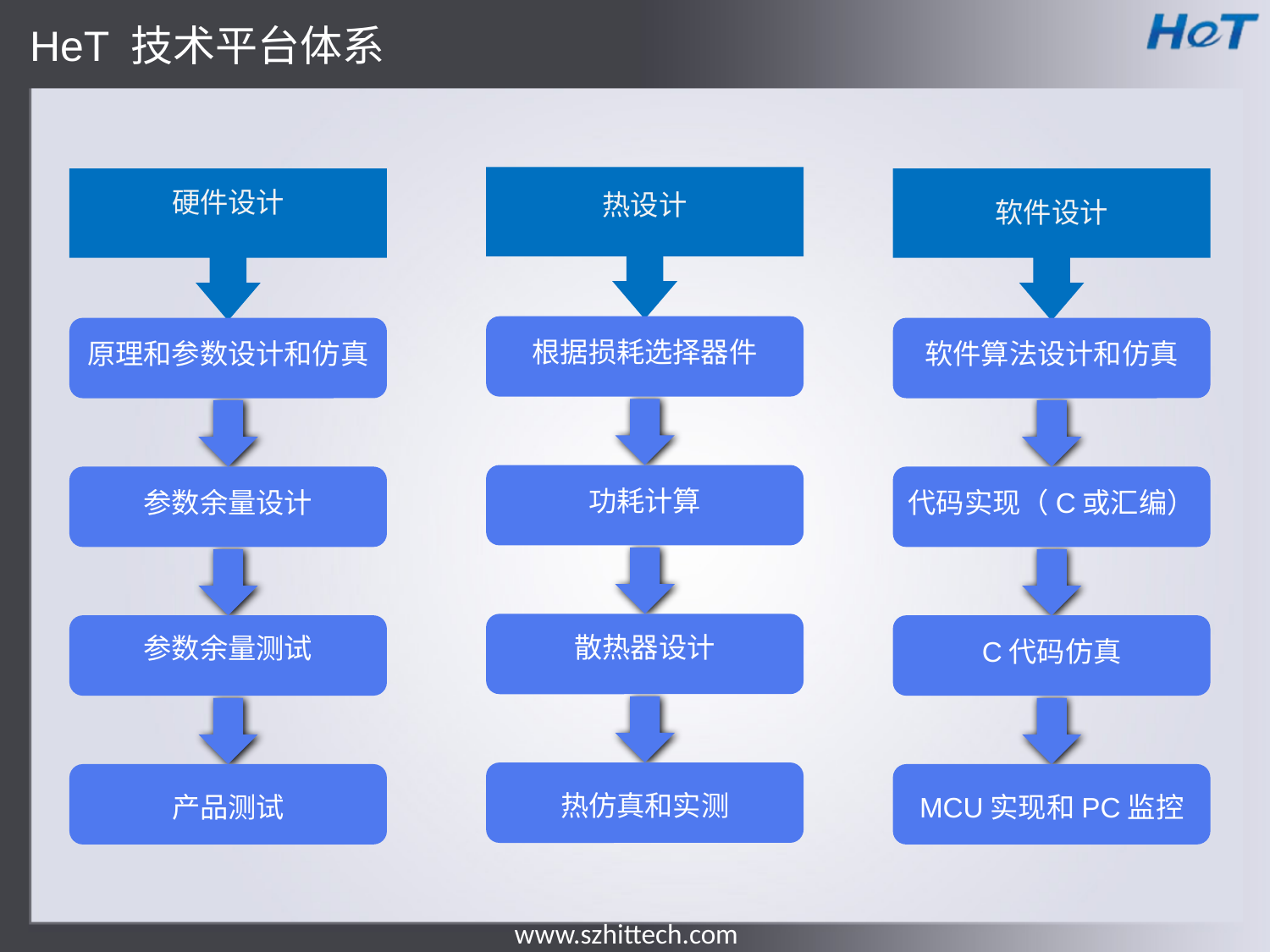

HeT 技术平台体系

硬件设计
热设计
软件设计

根据损耗选择器件

原理和参数设计和仿真

软件算法设计和仿真

功耗计算

参数余量设计

代码实现（C或汇编）

散热器设计

参数余量测试

C代码仿真

热仿真和实测

产品测试

MCU实现和PC监控